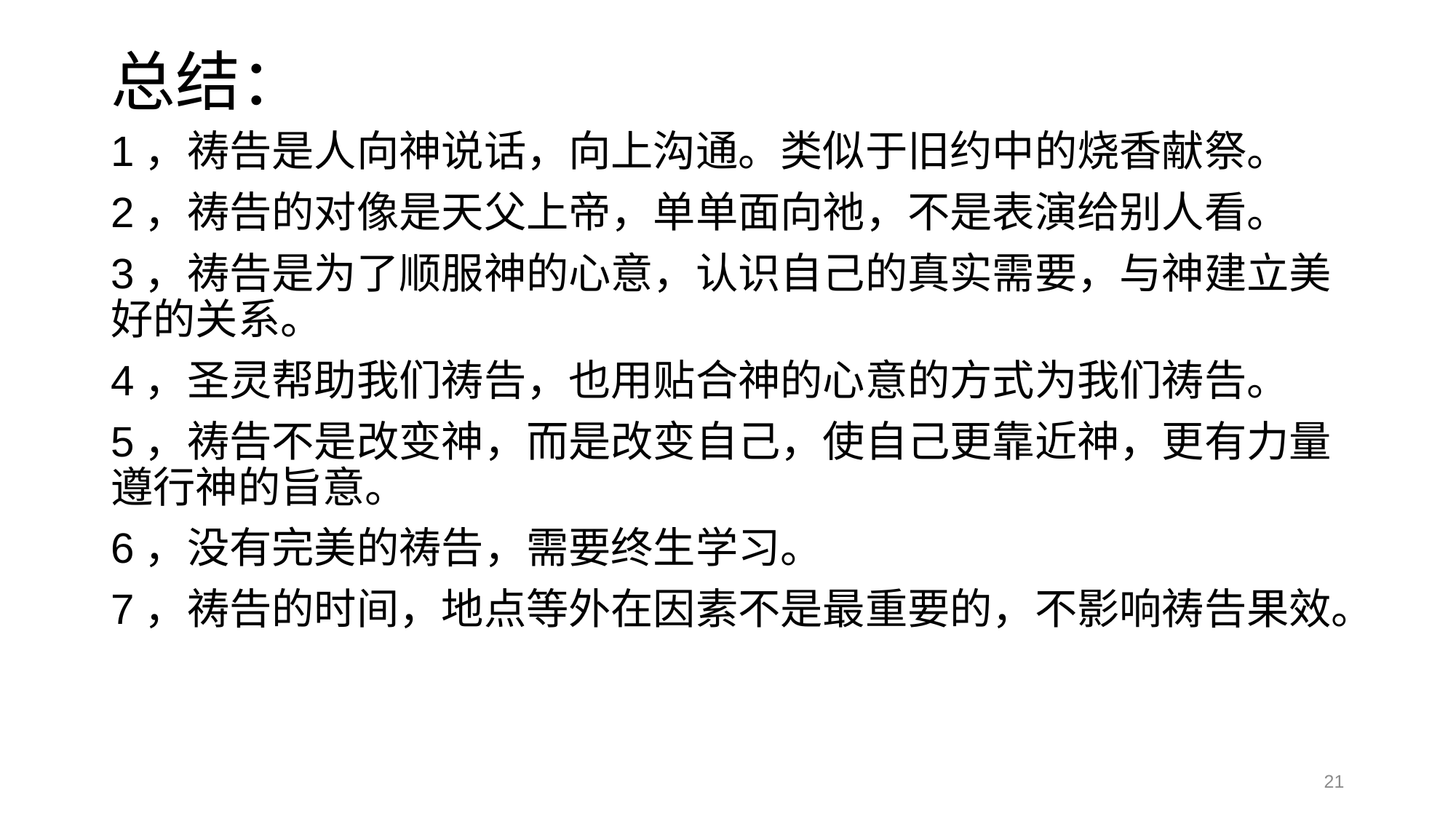

# 总结：
1，祷告是人向神说话，向上沟通。类似于旧约中的烧香献祭。
2，祷告的对像是天父上帝，单单面向祂，不是表演给别人看。
3，祷告是为了顺服神的心意，认识自己的真实需要，与神建立美好的关系。
4，圣灵帮助我们祷告，也用贴合神的心意的方式为我们祷告。
5，祷告不是改变神，而是改变自己，使自己更靠近神，更有力量遵行神的旨意。
6，没有完美的祷告，需要终生学习。
7，祷告的时间，地点等外在因素不是最重要的，不影响祷告果效。
21